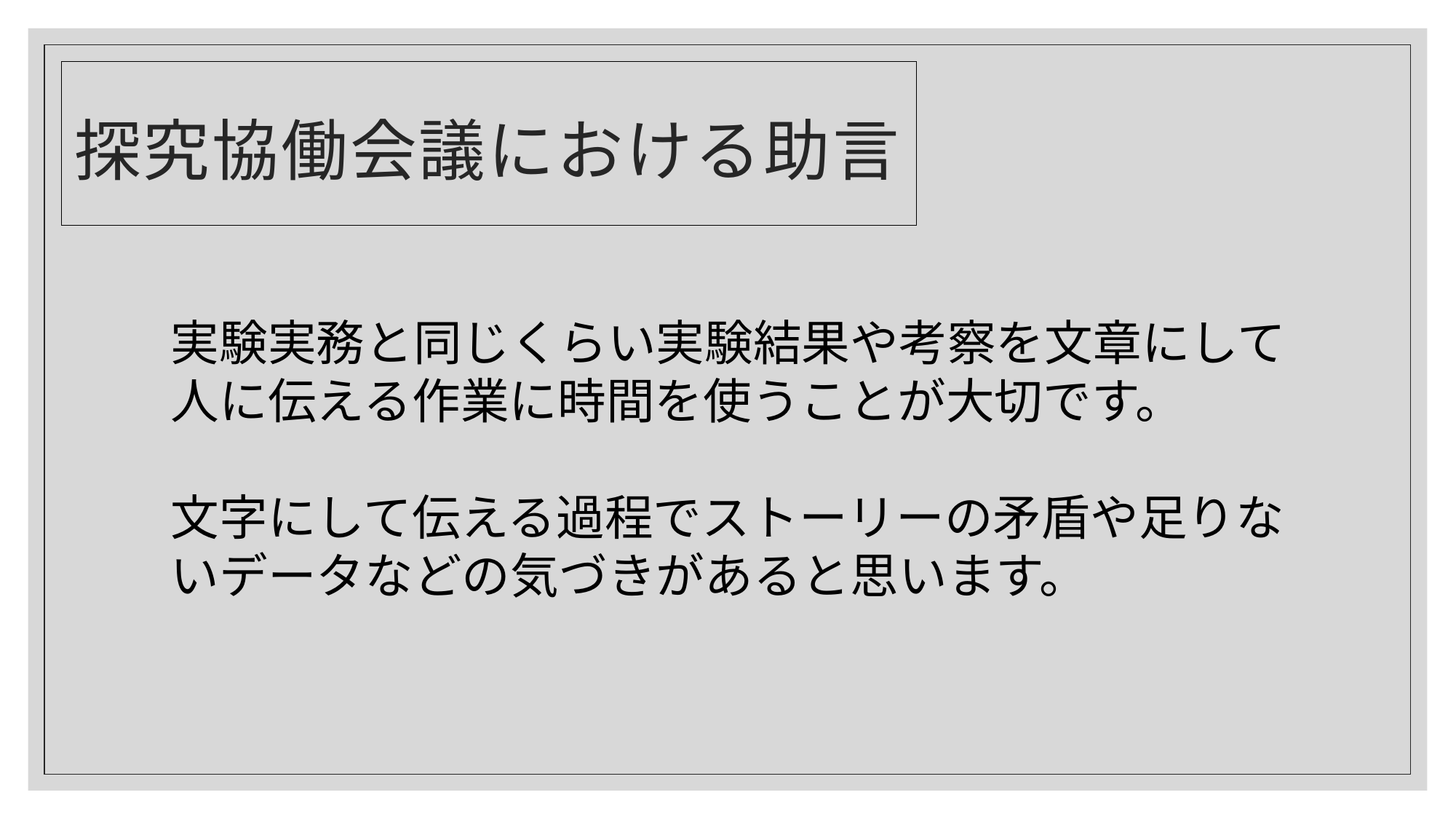

# 探究協働会議における助言
実験実務と同じくらい実験結果や考察を文章にして人に伝える作業に時間を使うことが大切です。

文字にして伝える過程でストーリーの矛盾や足りないデータなどの気づきがあると思います。